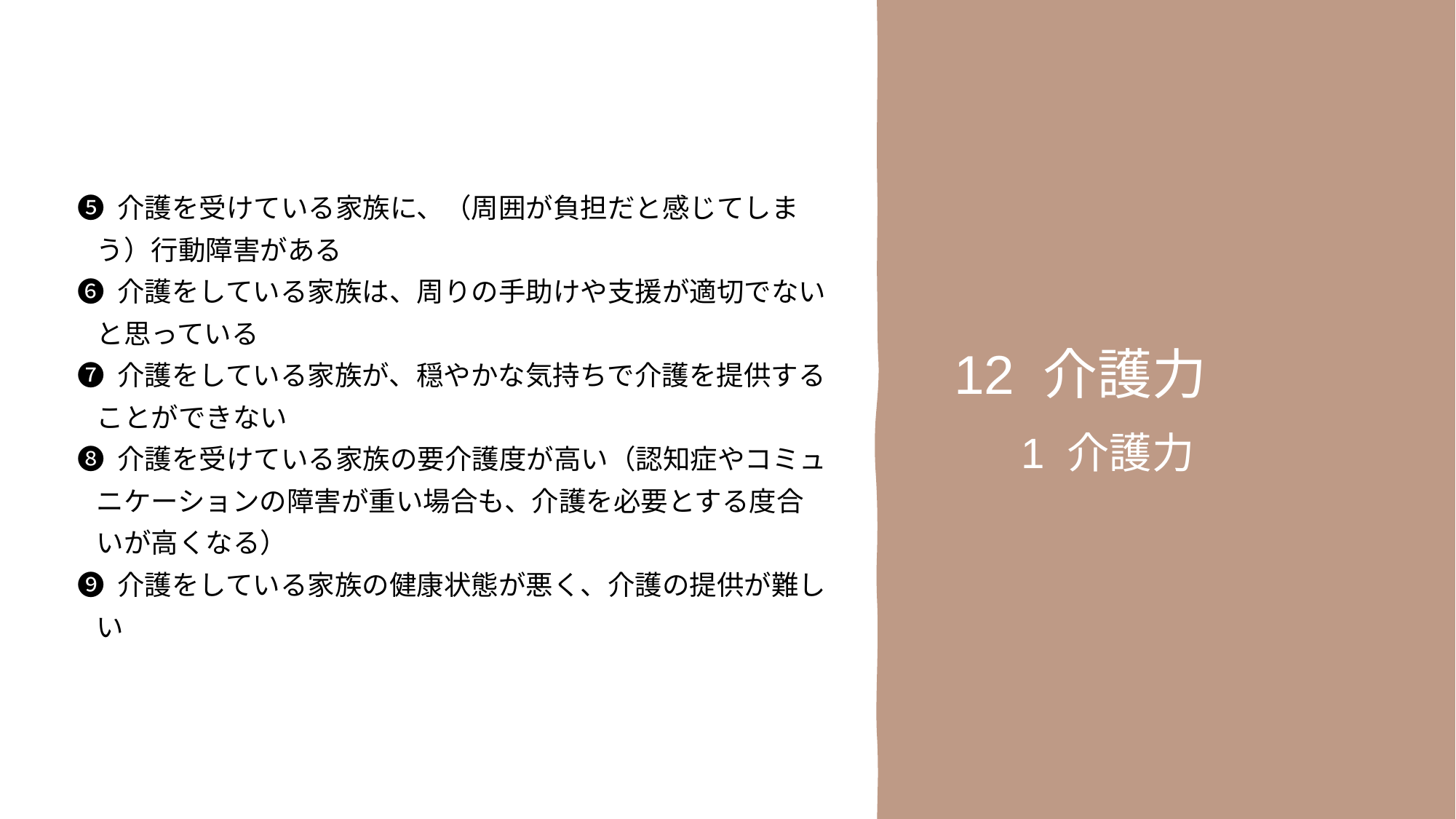

❺ 介護を受けている家族に、（周囲が負担だと感じてしま
  う）行動障害がある
❻ 介護をしている家族は、周りの手助けや支援が適切でない
  と思っている
❼ 介護をしている家族が、穏やかな気持ちで介護を提供する
  ことができない
❽ 介護を受けている家族の要介護度が高い（認知症やコミュ
  ニケーションの障害が重い場合も、介護を必要とする度合
  いが高くなる）
❾ 介護をしている家族の健康状態が悪く、介護の提供が難し
  い
12 介護力
　1 介護力